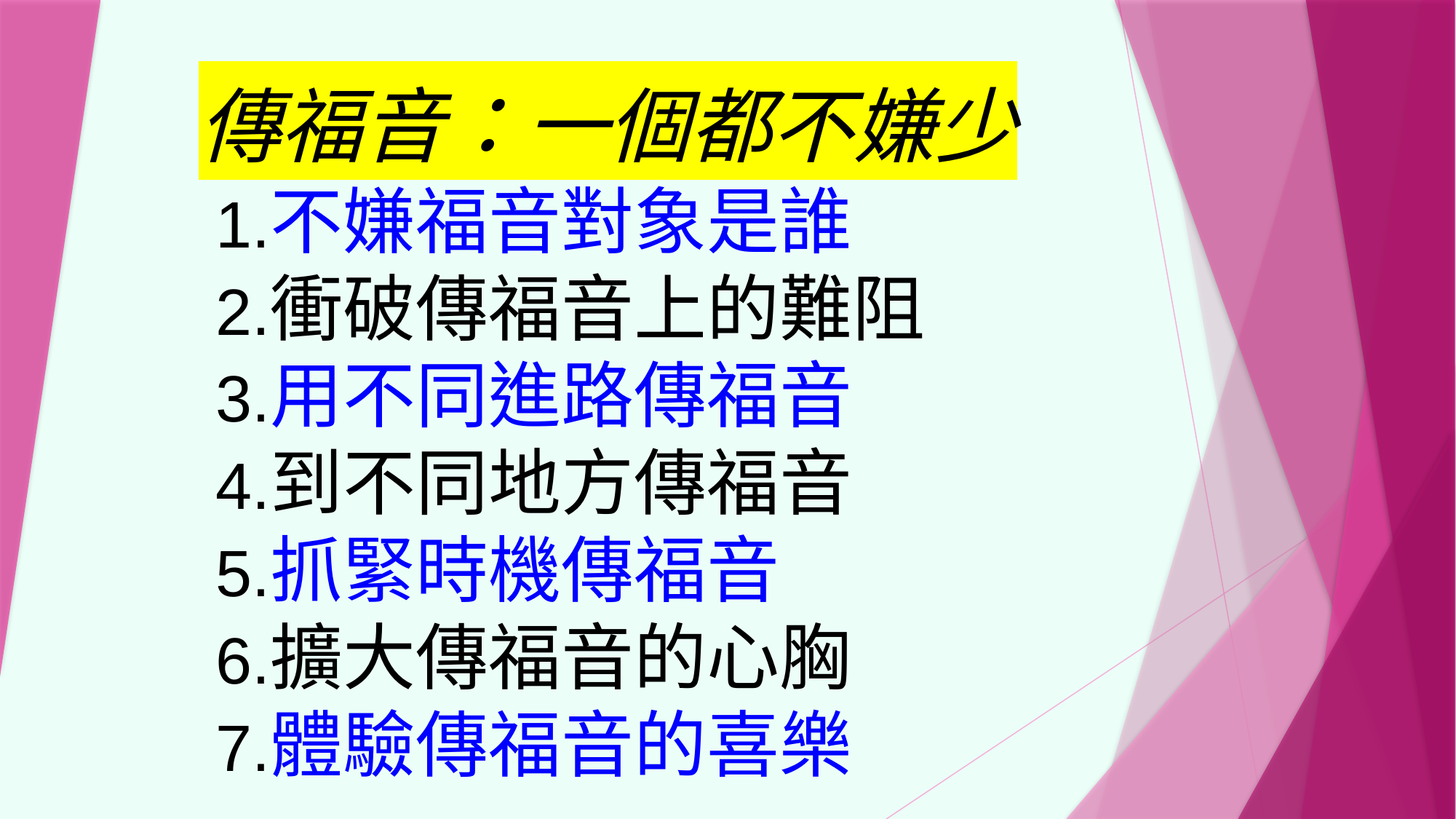

傳福音：一個都不嫌少
不嫌福音對象是誰
衝破傳福音上的難阻
用不同進路傳福音
到不同地方傳福音
抓緊時機傳福音
擴大傳福音的心胸
體驗傳福音的喜樂